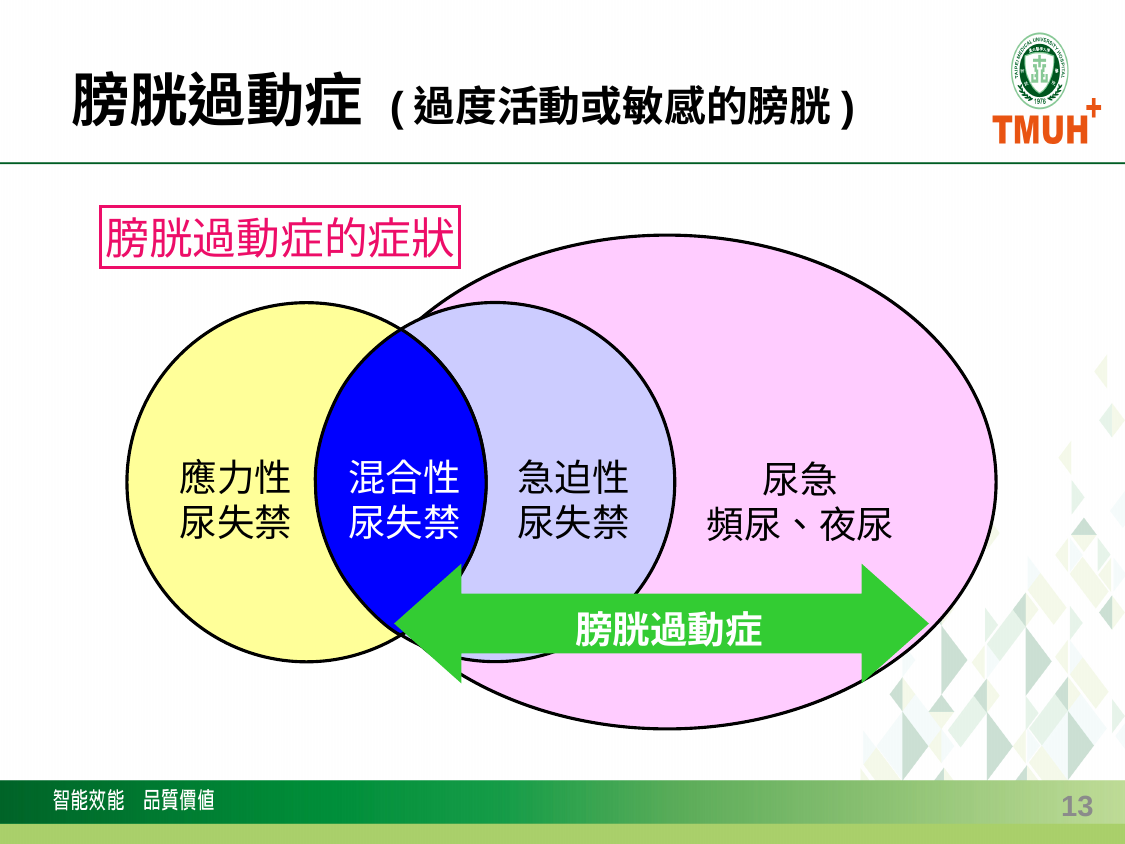

# 膀胱過動症 (過度活動或敏感的膀胱)
膀胱過動症的症狀

尿急
頻尿、夜尿
應力性
尿失禁
混合性
尿失禁
急迫性
尿失禁

膀胱過動症
13